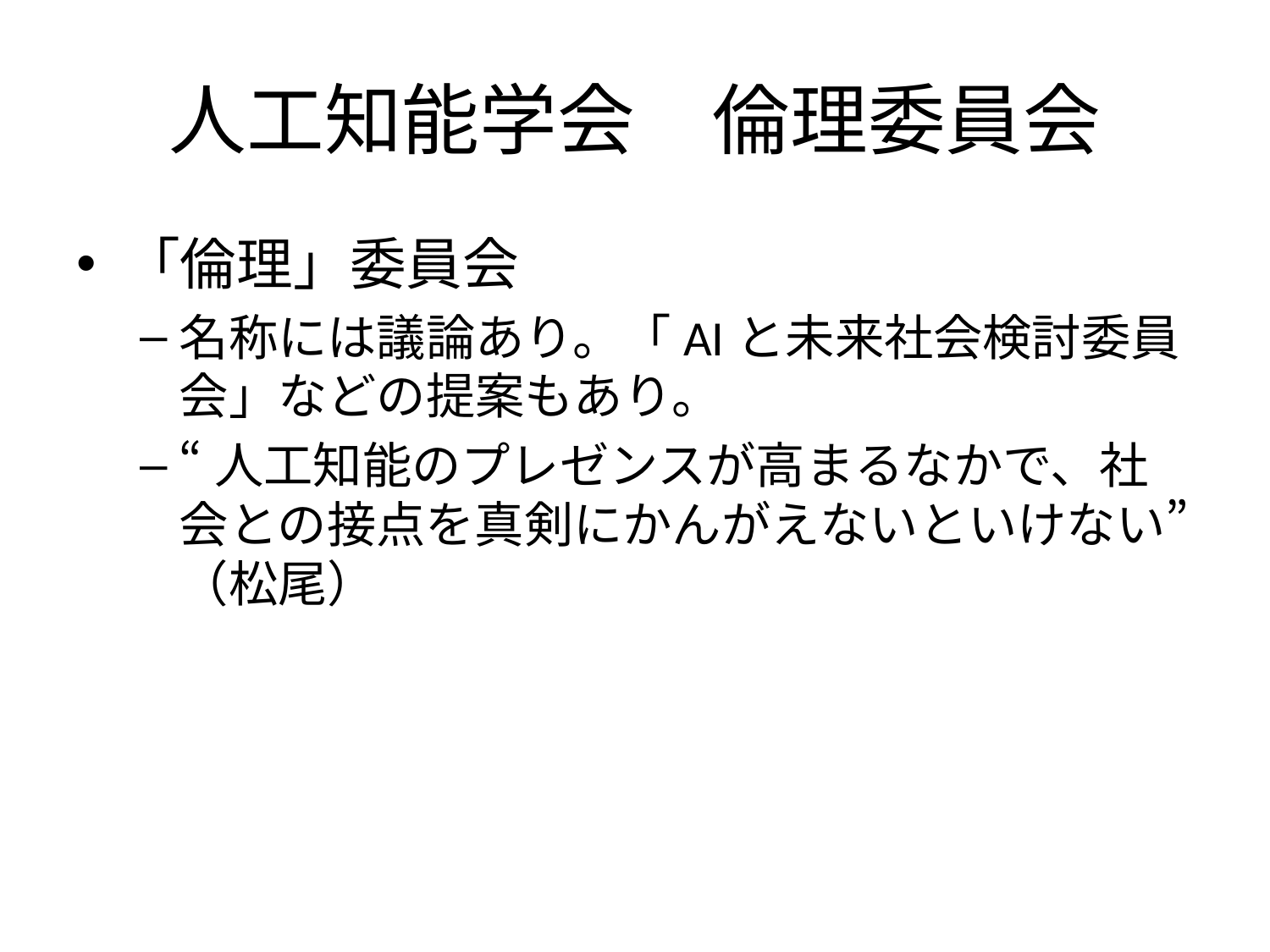

# 人工知能学会　倫理委員会
「倫理」委員会
名称には議論あり。「AIと未来社会検討委員会」などの提案もあり。
“人工知能のプレゼンスが高まるなかで、社会との接点を真剣にかんがえないといけない”（松尾）